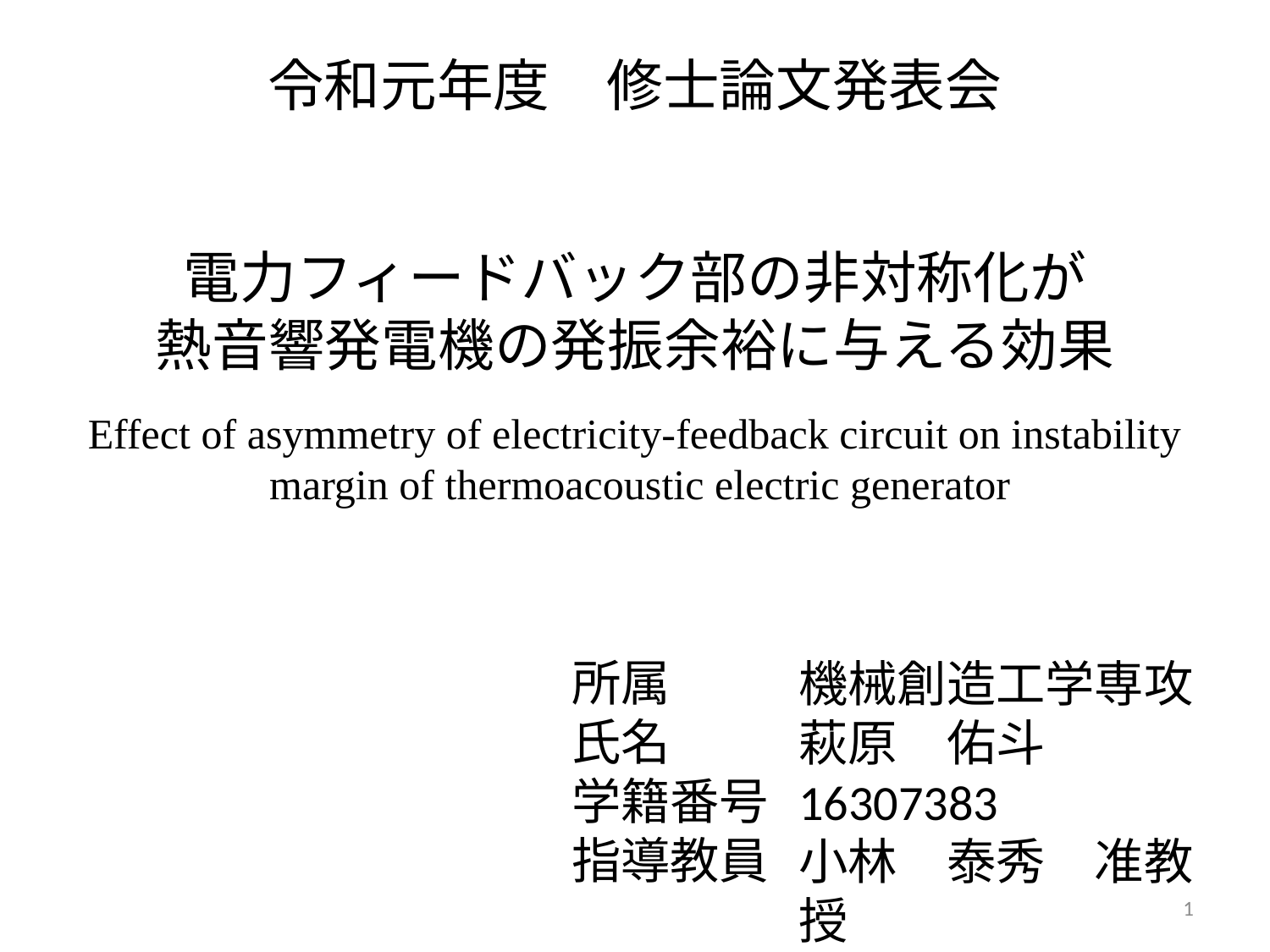

令和元年度　修士論文発表会
電力フィードバック部の非対称化が
熱音響発電機の発振余裕に与える効果
Effect of asymmetry of electricity-feedback circuit on instability
 margin of thermoacoustic electric generator
所属
氏名
学籍番号
指導教員
機械創造工学専攻萩原　佑斗
16307383
小林　泰秀　准教授
1